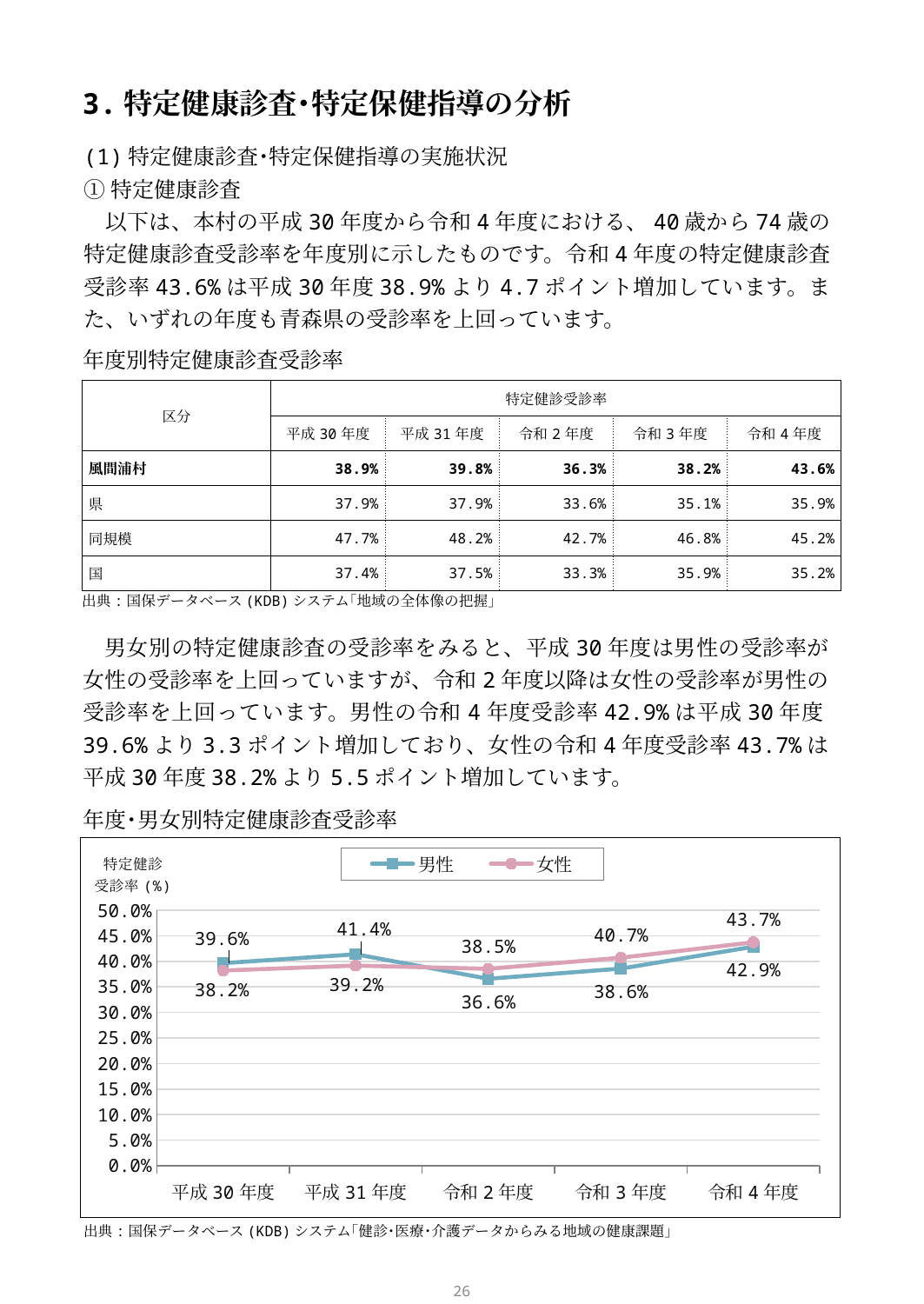

3.特定健康診査･特定保健指導の分析
(1)特定健康診査･特定保健指導の実施状況
①特定健康診査
　以下は、本村の平成30年度から令和4年度における、40歳から74歳の特定健康診査受診率を年度別に示したものです。令和4年度の特定健康診査受診率43.6%は平成30年度38.9%より4.7ポイント増加しています。また、いずれの年度も青森県の受診率を上回っています。
年度別特定健康診査受診率
| 区分 | 特定健診受診率 |  |  |  |  |
| --- | --- | --- | --- | --- | --- |
|  | 平成30年度 | 平成31年度 | 令和2年度 | 令和3年度 | 令和4年度 |
| 風間浦村 | 38.9% | 39.8% | 36.3% | 38.2% | 43.6% |
| 県 | 37.9% | 37.9% | 33.6% | 35.1% | 35.9% |
| 同規模 | 47.7% | 48.2% | 42.7% | 46.8% | 45.2% |
| 国 | 37.4% | 37.5% | 33.3% | 35.9% | 35.2% |
出典:国保データベース(KDB)システム｢地域の全体像の把握｣
　男女別の特定健康診査の受診率をみると、平成30年度は男性の受診率が女性の受診率を上回っていますが、令和2年度以降は女性の受診率が男性の受診率を上回っています。男性の令和4年度受診率42.9%は平成30年度39.6%より3.3ポイント増加しており、女性の令和4年度受診率43.7%は平成30年度38.2%より5.5ポイント増加しています。
年度･男女別特定健康診査受診率

### Chart

| Category | 男性 | 女性 |
|---|---|---|
| 平成30年度 | 0.3963963963963964 | 0.38197424892703863 |
| 平成31年度 | 0.41379310344827586 | 0.391705069124424 |
| 令和2年度 | 0.36585365853658536 | 0.3853658536585366 |
| 令和3年度 | 0.38578680203045684 | 0.40703517587939697 |
| 令和4年度 | 0.42857142857142855 | 0.4371584699453552 |
出典:国保データベース(KDB)システム｢健診･医療･介護データからみる地域の健康課題｣
26